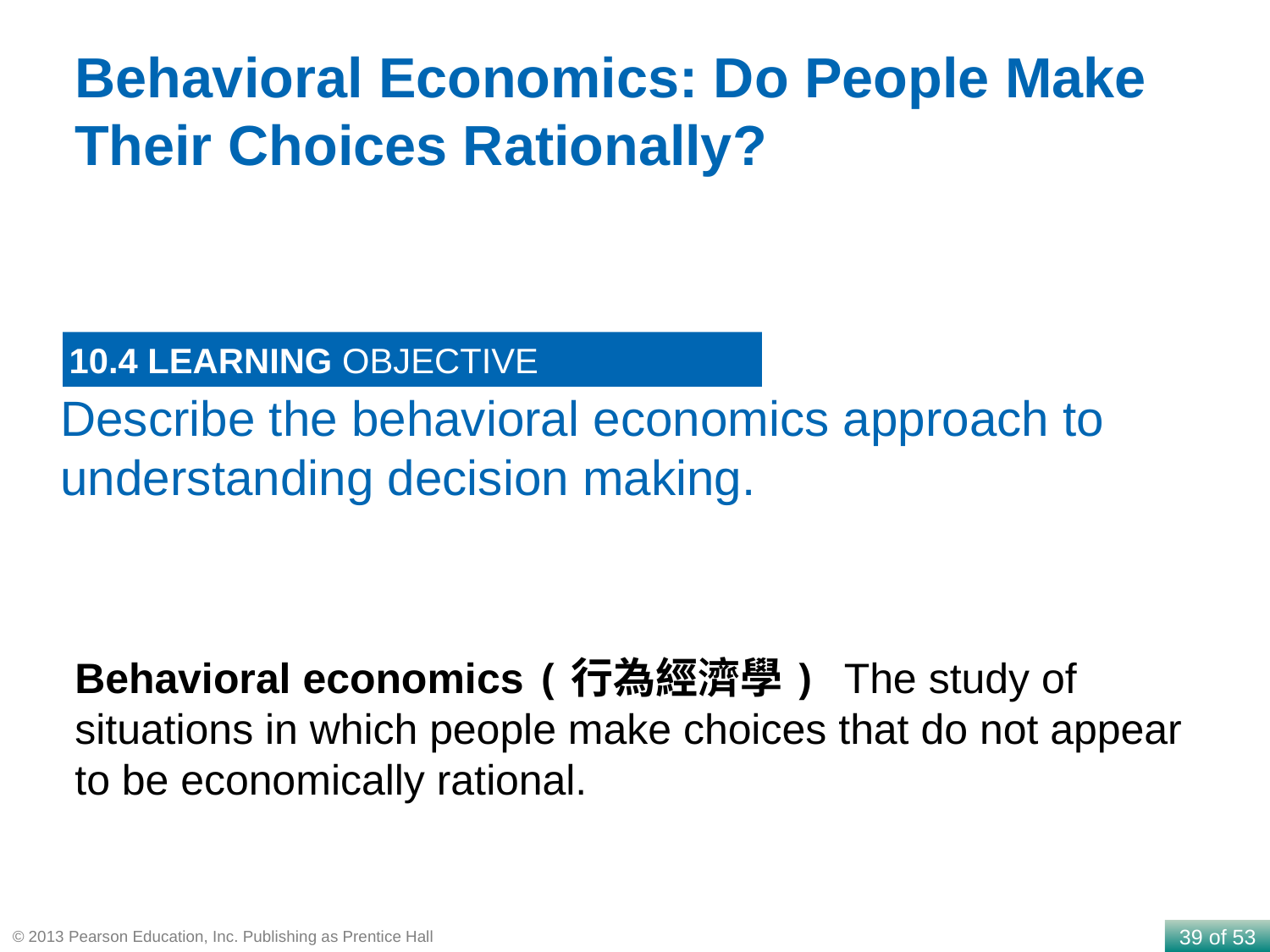

Behavioral Economics: Do People Make Their Choices Rationally?
10.4 LEARNING OBJECTIVE
Describe the behavioral economics approach to understanding decision making.
Behavioral economics (行為經濟學) The study of situations in which people make choices that do not appear to be economically rational.